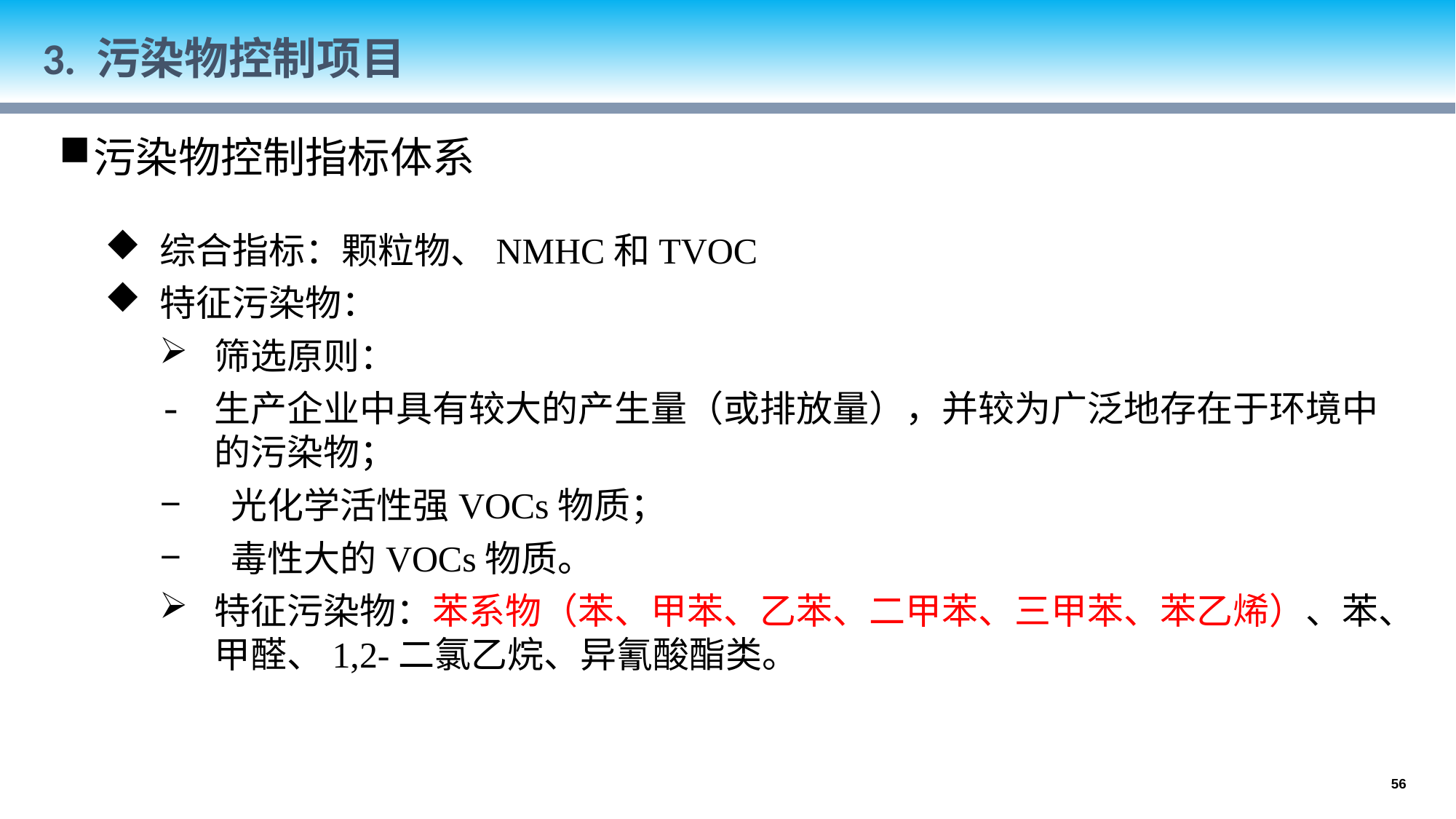

# 3. 污染物控制项目
污染物控制指标体系
综合指标：颗粒物、NMHC和TVOC
特征污染物：
筛选原则：
生产企业中具有较大的产生量（或排放量），并较为广泛地存在于环境中的污染物；
 光化学活性强VOCs物质；
 毒性大的VOCs物质。
特征污染物：苯系物（苯、甲苯、乙苯、二甲苯、三甲苯、苯乙烯）、苯、甲醛、1,2-二氯乙烷、异氰酸酯类。

56